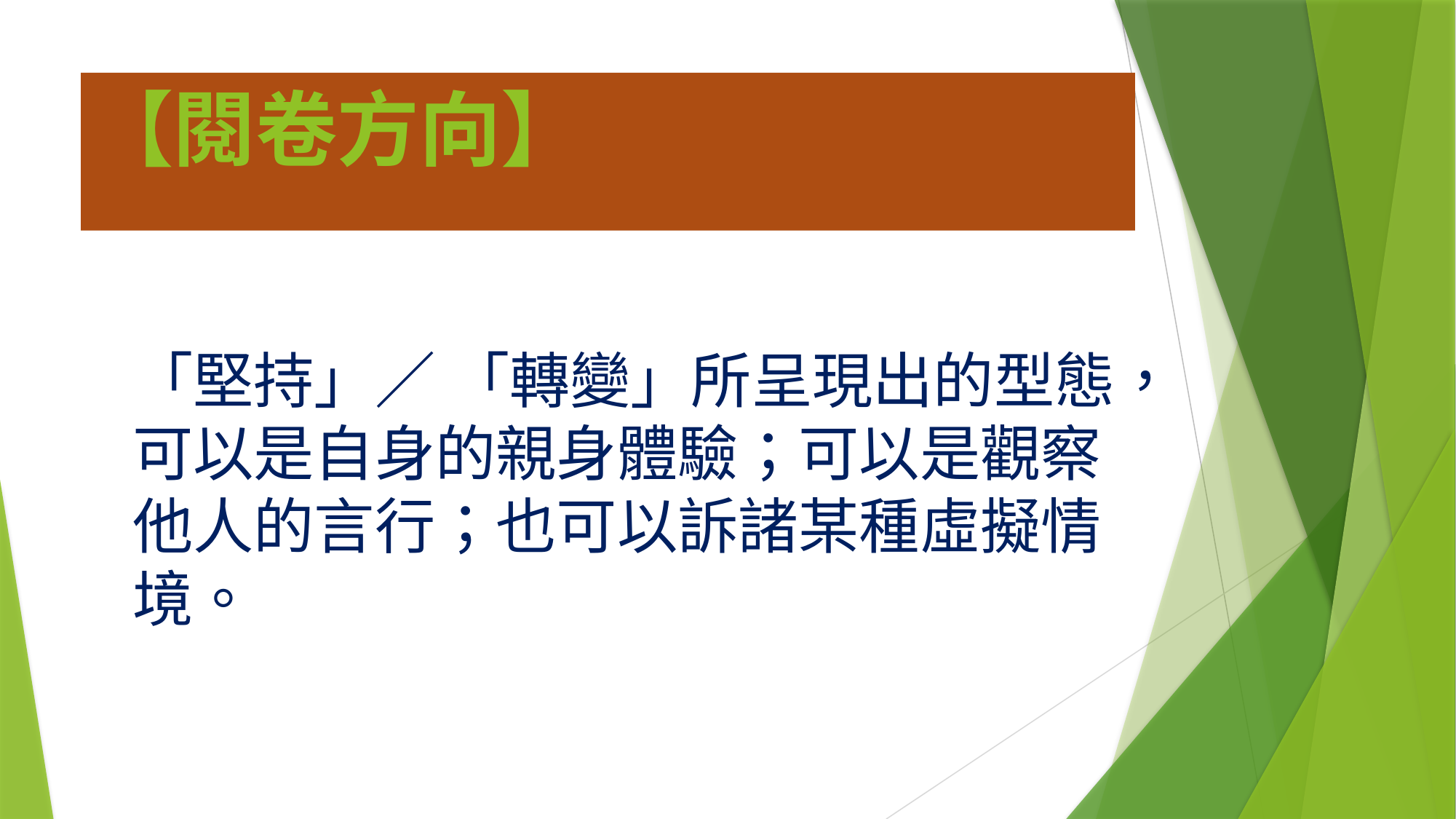

# 【閱卷方向】

「堅持」／ 「轉變」所呈現出的型態，可以是自身的親身體驗；可以是觀察他人的言行；也可以訴諸某種虛擬情境。